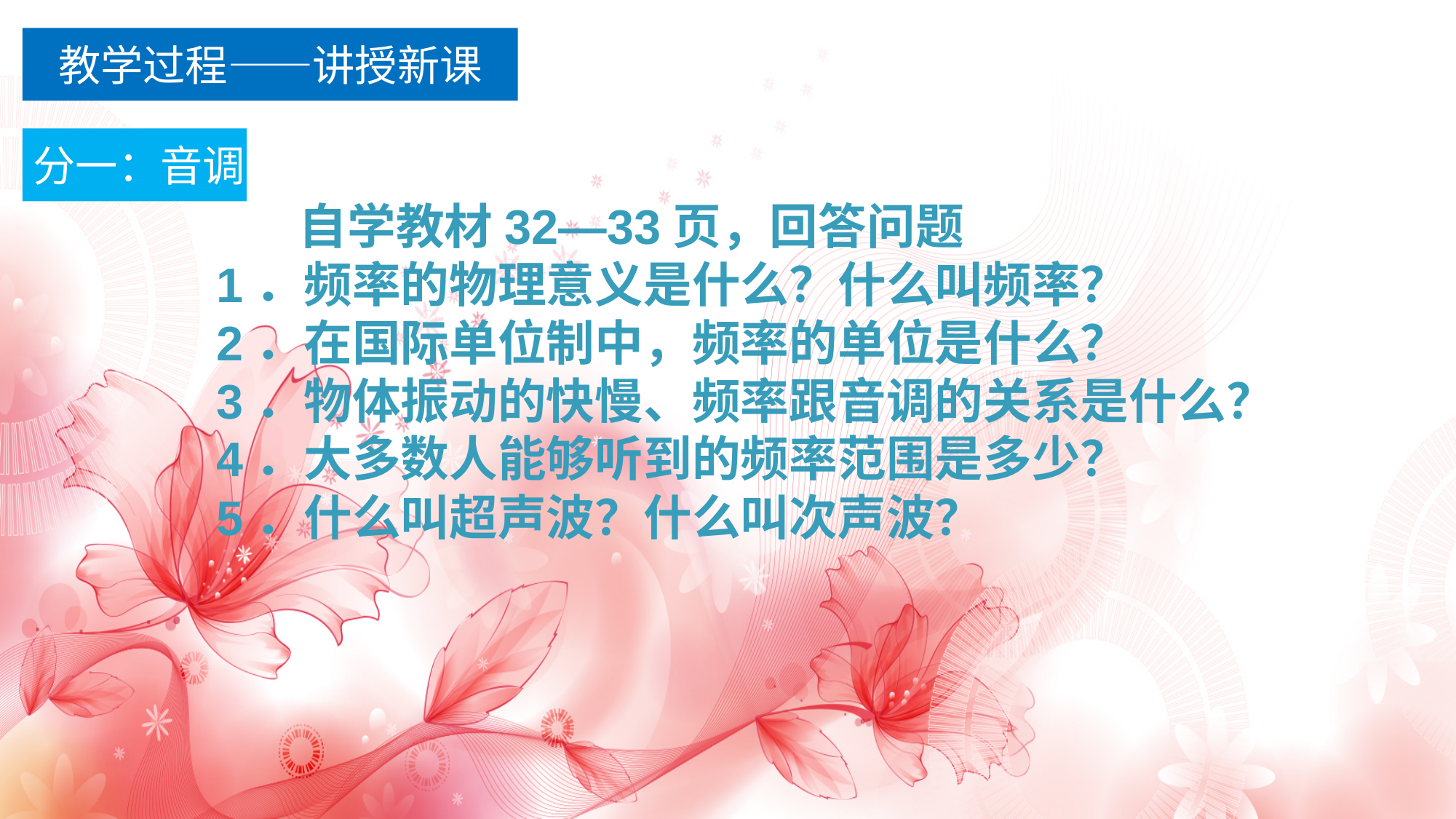

教学过程——讲授新课
分一：音调
         自学教材32—33页，回答问题
1．频率的物理意义是什么？什么叫频率？
2．在国际单位制中，频率的单位是什么？
3．物体振动的快慢、频率跟音调的关系是什么？
4．大多数人能够听到的频率范围是多少？
5．什么叫超声波？什么叫次声波？